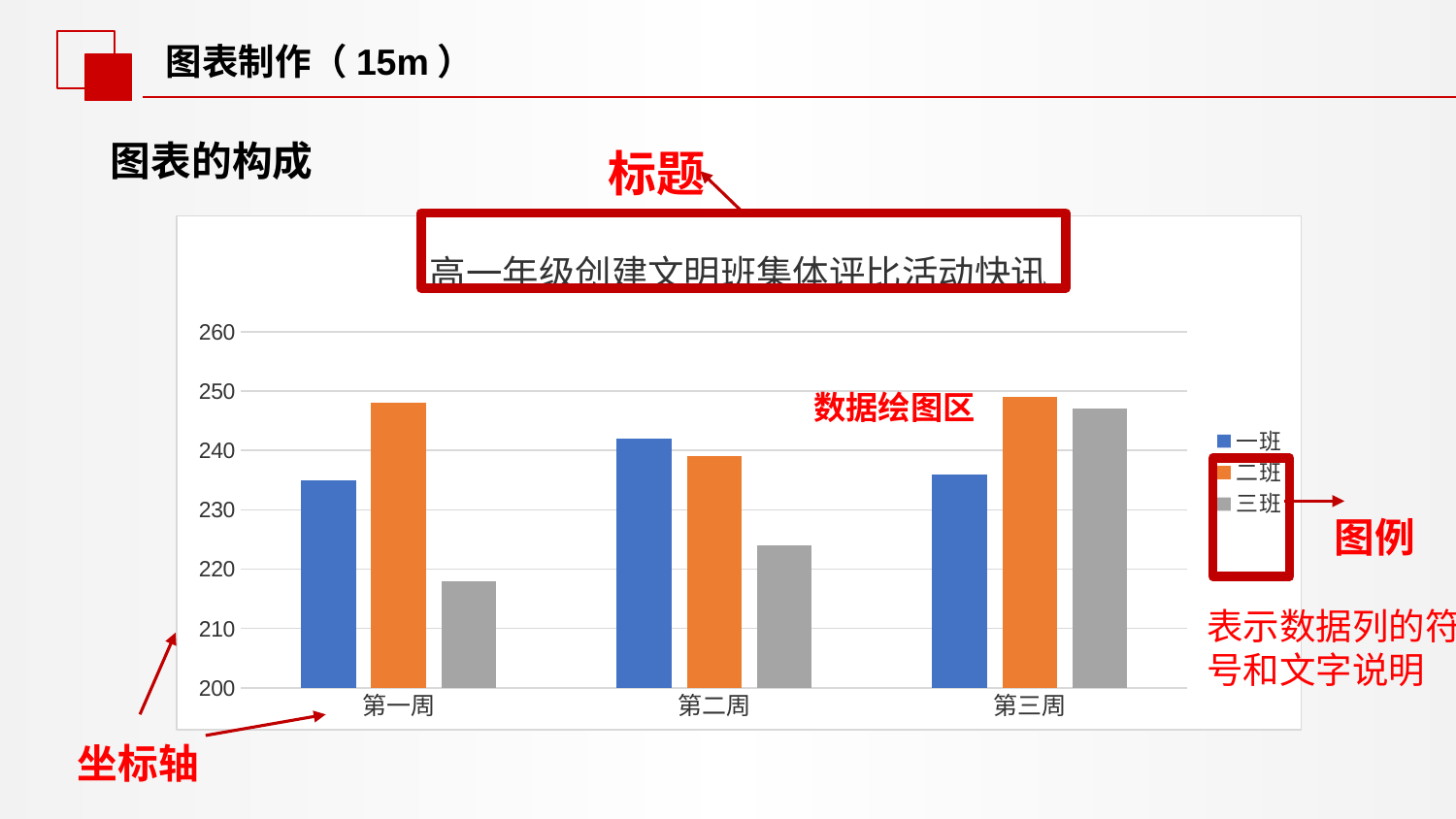

图表制作（15m）
图表的构成
标题

### Chart: 高一年级创建文明班集体评比活动快讯

| Category | 一班 | 二班 | 三班 |
|---|---|---|---|
| 第一周 | 235.0 | 248.0 | 218.0 |
| 第二周 | 242.0 | 239.0 | 224.0 |
| 第三周 | 236.0 | 249.0 | 247.0 |
数据绘图区

图例
表示数据列的符号和文字说明
坐标轴